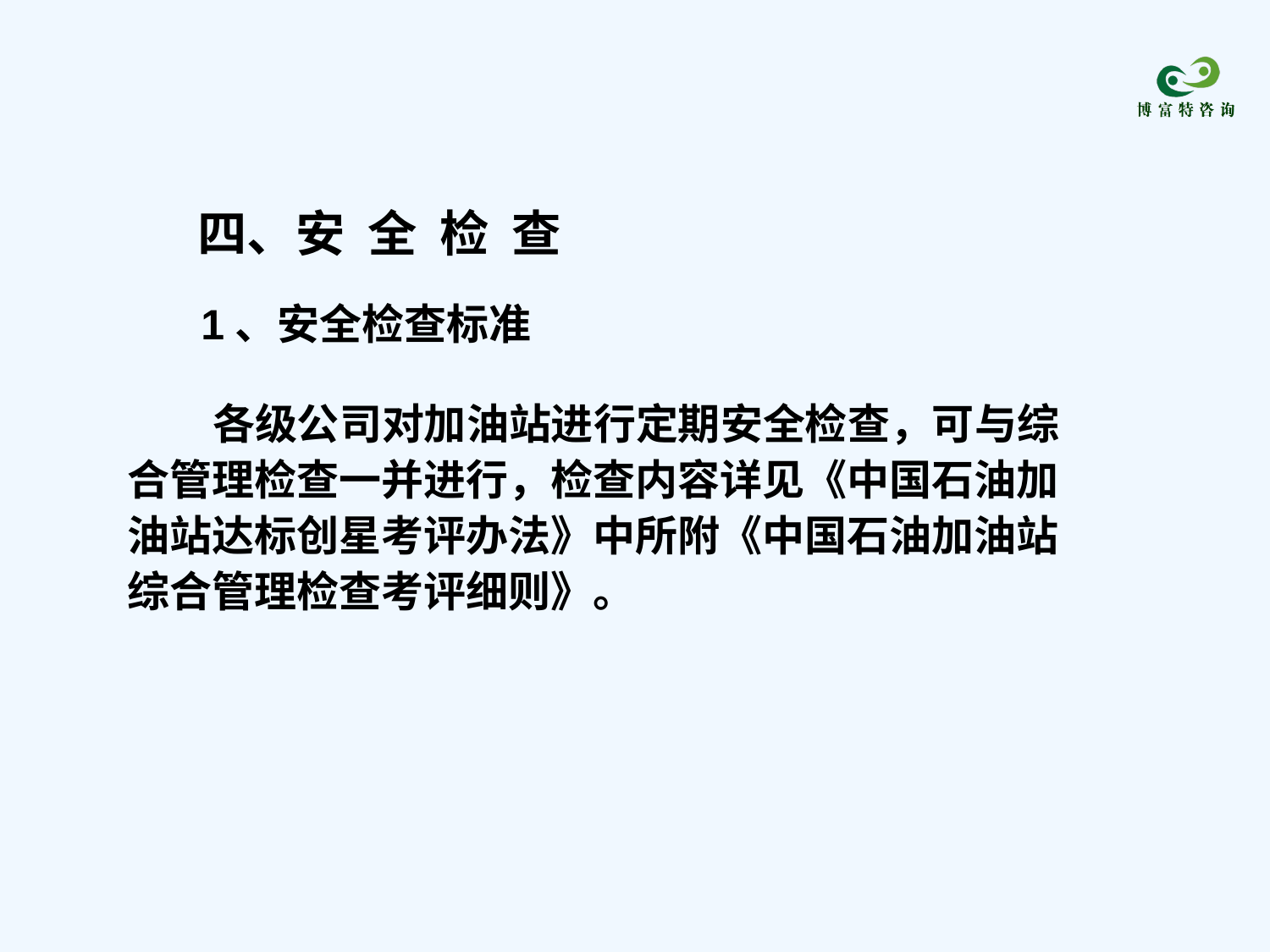

四、安  全  检  查
1、安全检查标准
  各级公司对加油站进行定期安全检查，可与综合管理检查一并进行，检查内容详见《中国石油加油站达标创星考评办法》中所附《中国石油加油站综合管理检查考评细则》。

52